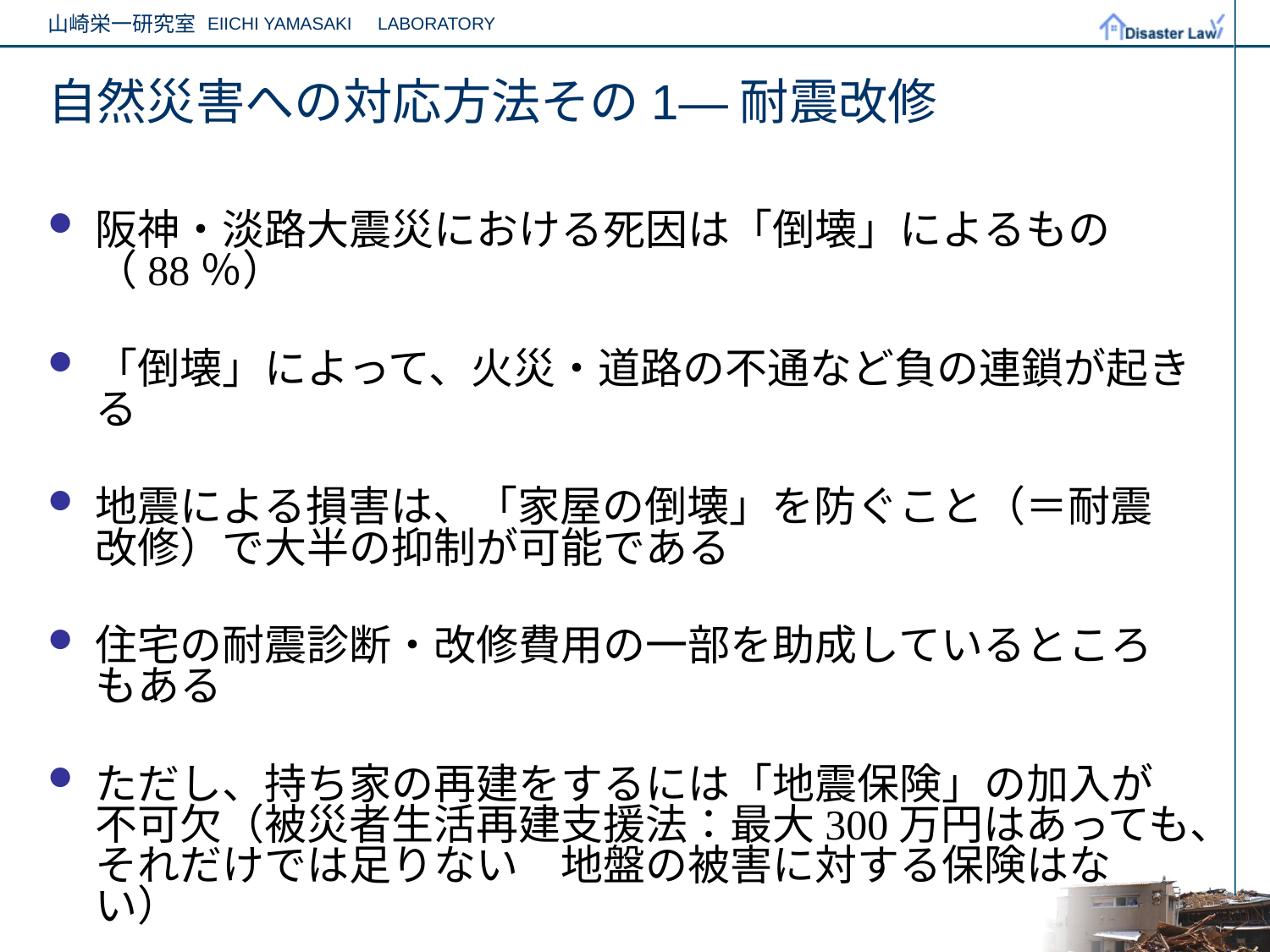

# 自然災害への対応方法その1―耐震改修
阪神・淡路大震災における死因は「倒壊」によるもの（88％）

「倒壊」によって、火災・道路の不通など負の連鎖が起きる

地震による損害は、「家屋の倒壊」を防ぐこと（＝耐震改修）で大半の抑制が可能である

住宅の耐震診断・改修費用の一部を助成しているところもある

ただし、持ち家の再建をするには「地震保険」の加入が不可欠（被災者生活再建支援法：最大300万円はあっても、それだけでは足りない　地盤の被害に対する保険はない）